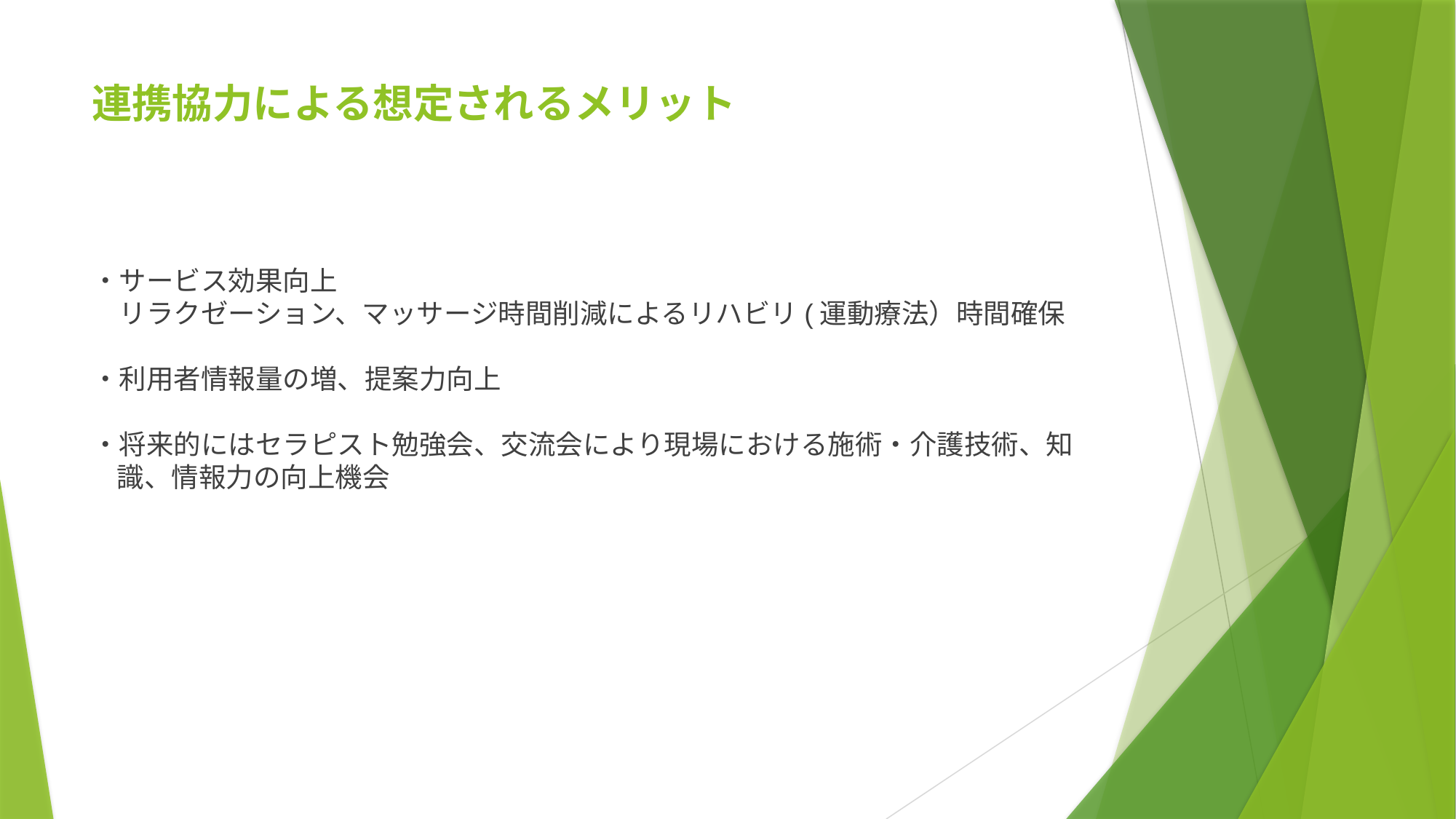

# 連携協力による想定されるメリット
・サービス効果向上
　リラクゼーション、マッサージ時間削減によるリハビリ(運動療法）時間確保

・利用者情報量の増、提案力向上

・将来的にはセラピスト勉強会、交流会により現場における施術・介護技術、知
   識、情報力の向上機会